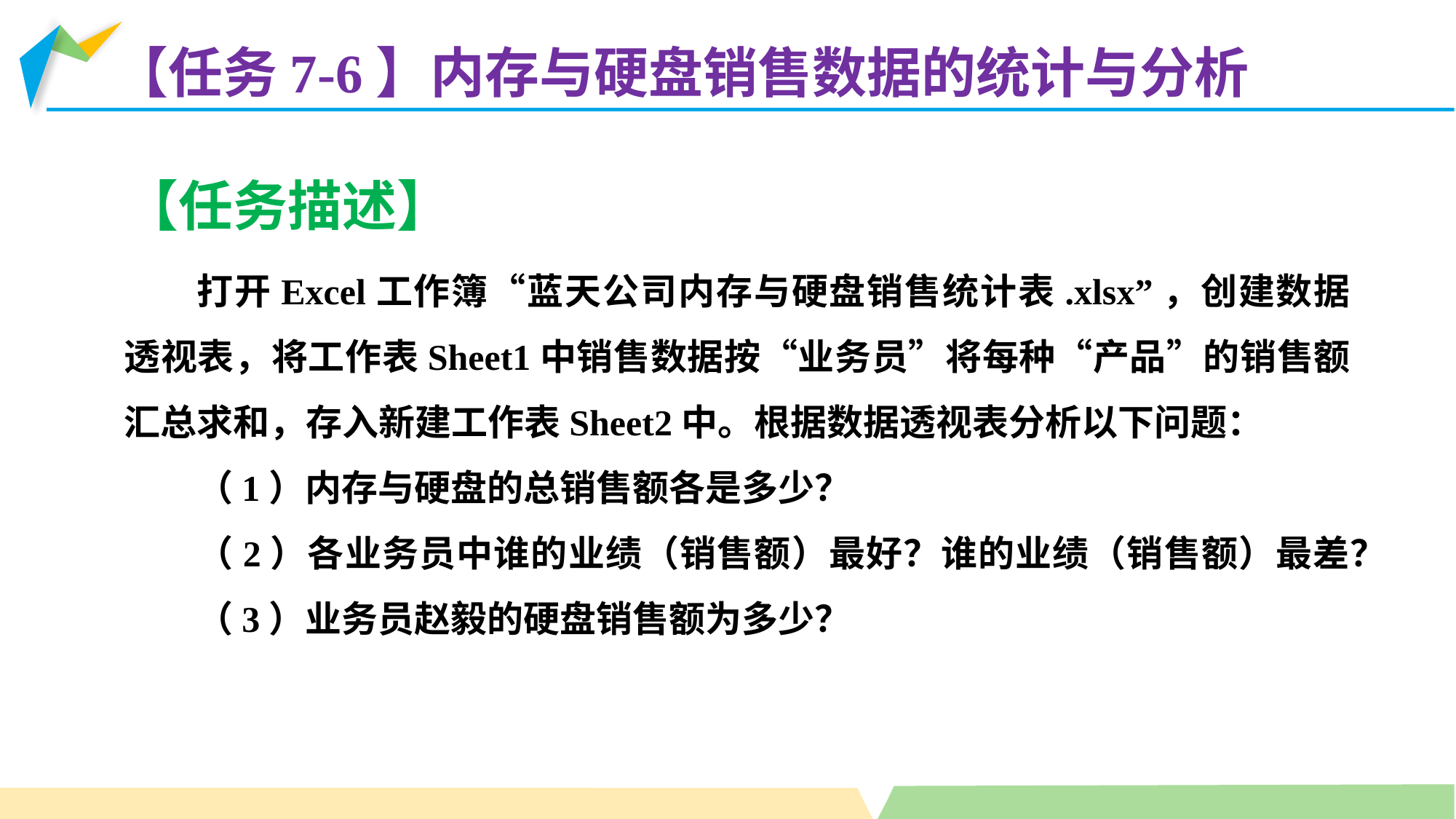

【任务7-6】内存与硬盘销售数据的统计与分析
【任务描述】
打开Excel工作簿“蓝天公司内存与硬盘销售统计表.xlsx”，创建数据透视表，将工作表Sheet1中销售数据按“业务员”将每种“产品”的销售额汇总求和，存入新建工作表Sheet2中。根据数据透视表分析以下问题：
（1）内存与硬盘的总销售额各是多少？
（2）各业务员中谁的业绩（销售额）最好？谁的业绩（销售额）最差？
（3）业务员赵毅的硬盘销售额为多少？